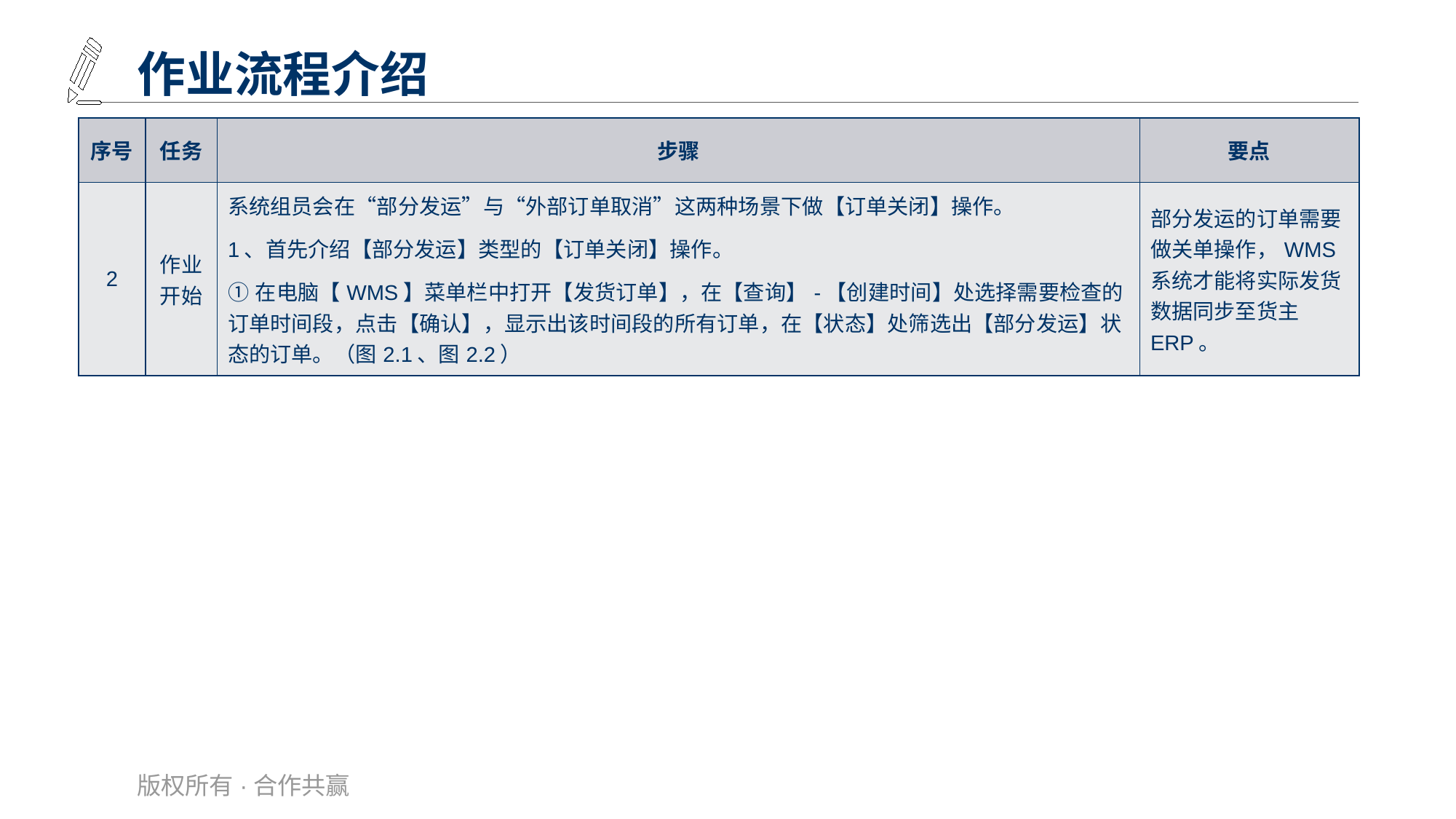

作业流程介绍
| 序号 | 任务 | 步骤 | 要点 |
| --- | --- | --- | --- |
| 2 | 作业开始 | 系统组员会在“部分发运”与“外部订单取消”这两种场景下做【订单关闭】操作。 1、首先介绍【部分发运】类型的【订单关闭】操作。 ①在电脑【WMS】菜单栏中打开【发货订单】，在【查询】-【创建时间】处选择需要检查的订单时间段，点击【确认】，显示出该时间段的所有订单，在【状态】处筛选出【部分发运】状态的订单。（图2.1、图2.2） | 部分发运的订单需要做关单操作，WMS系统才能将实际发货数据同步至货主ERP。 |